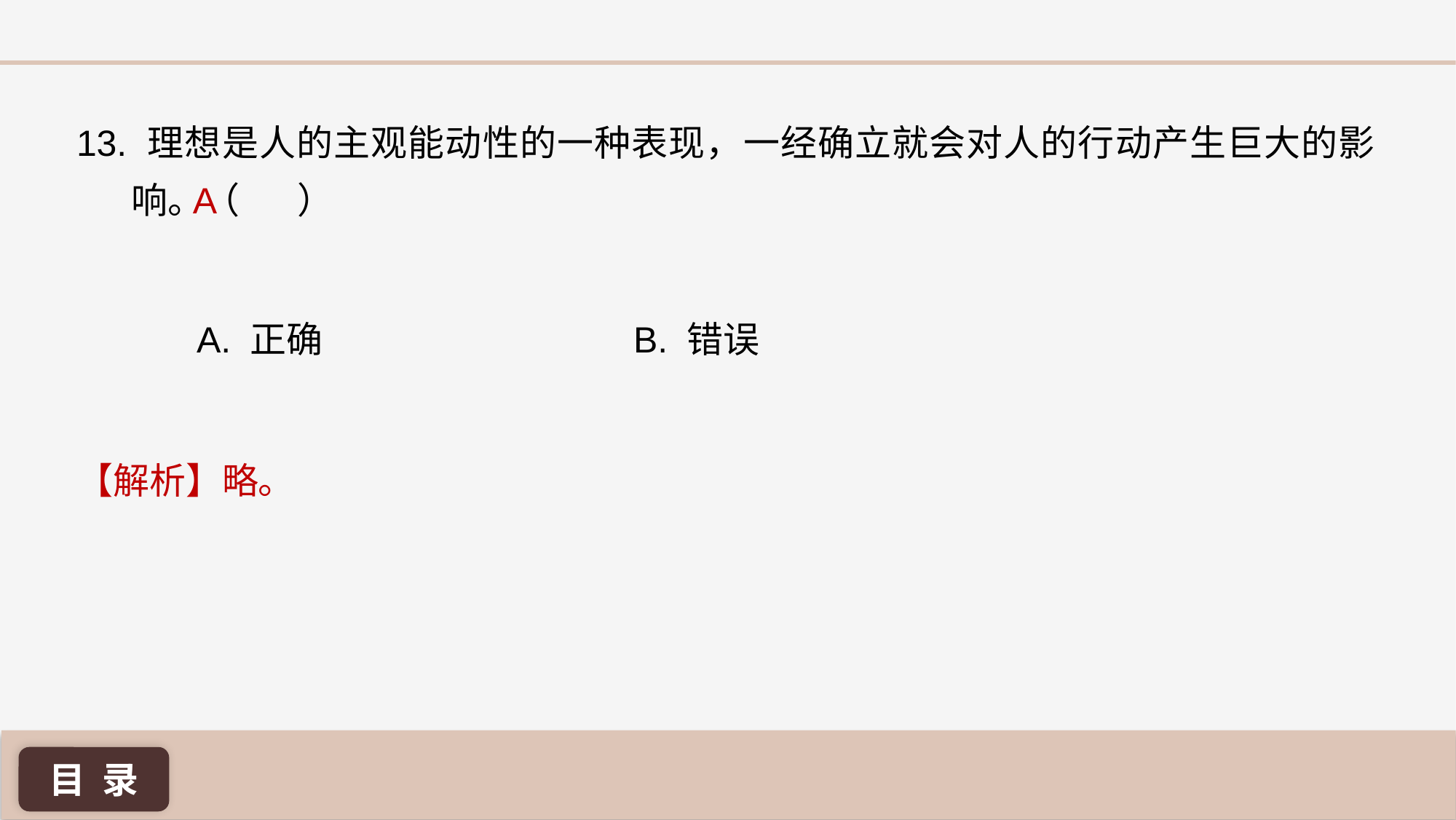

13. 理想是人的主观能动性的一种表现，一经确立就会对人的行动产生巨大的影响。（       ）
A
A. 正确 			B. 错误
【解析】略。